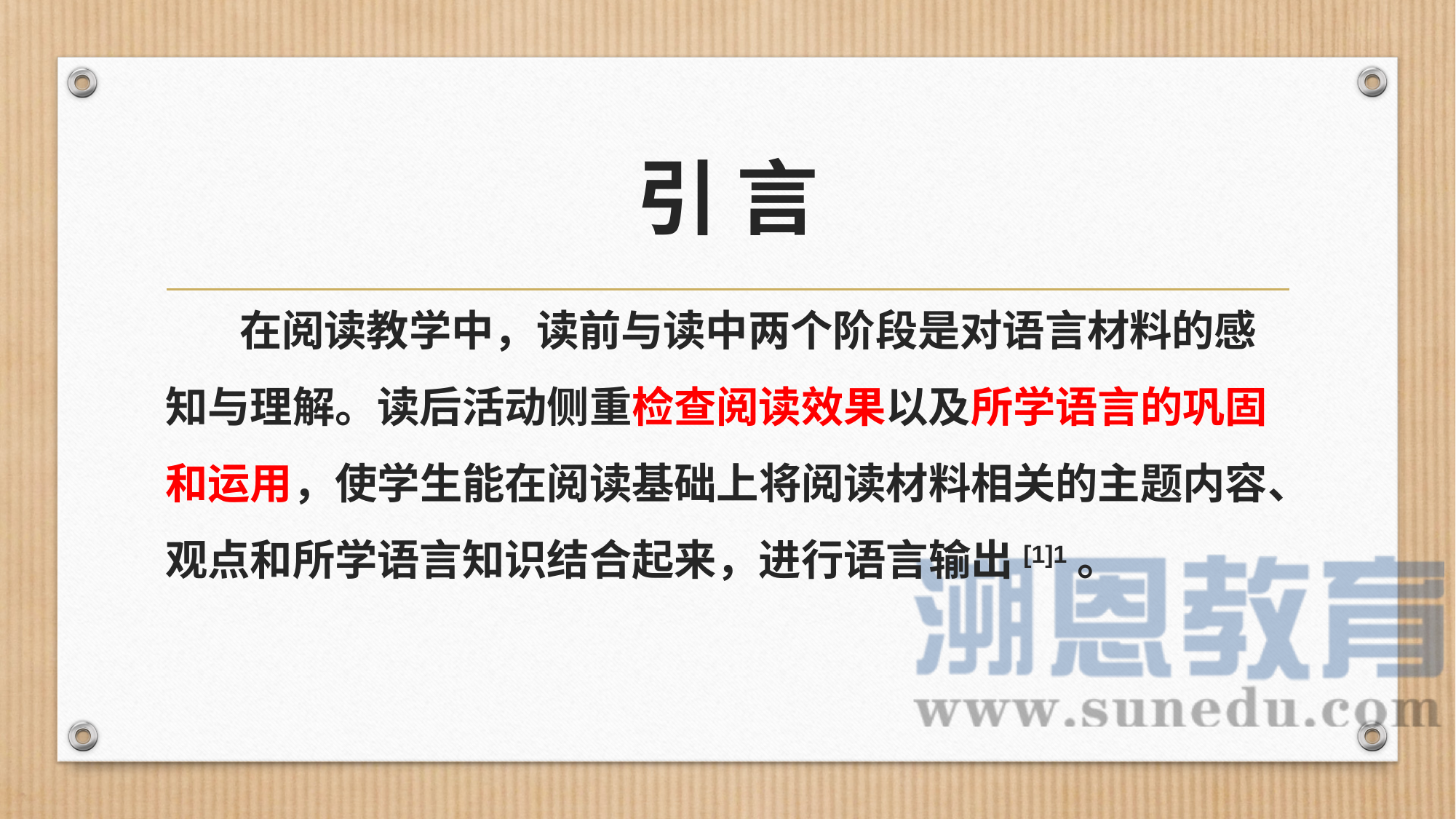

# 引 言
        在阅读教学中，读前与读中两个阶段是对语言材料的感知与理解。读后活动侧重检查阅读效果以及所学语言的巩固和运用，使学生能在阅读基础上将阅读材料相关的主题内容、观点和所学语言知识结合起来，进行语言输出[1]1。